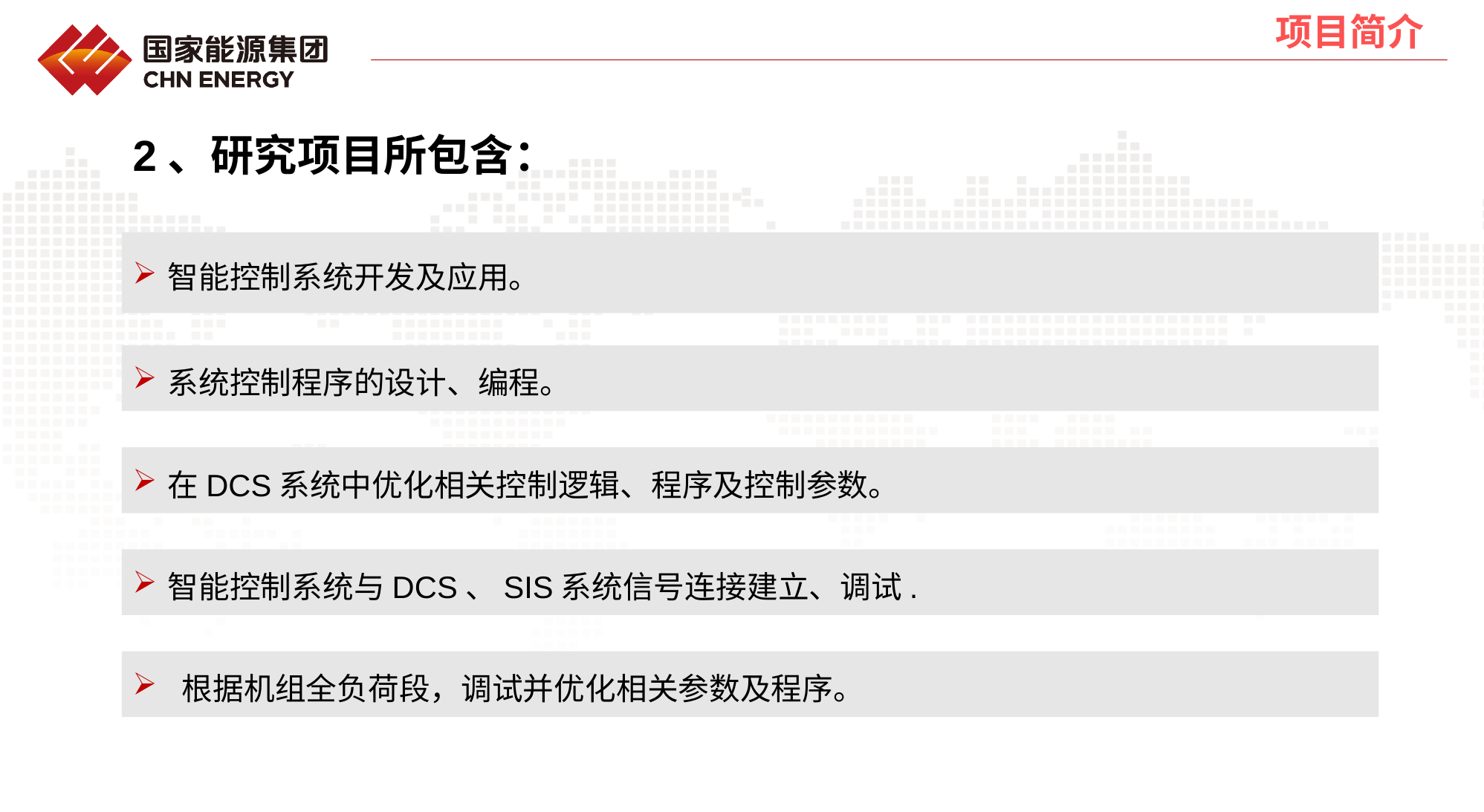

# 项目简介
2、研究项目所包含：
智能控制系统开发及应用。
系统控制程序的设计、编程。
在DCS系统中优化相关控制逻辑、程序及控制参数。
智能控制系统与DCS、SIS系统信号连接建立、调试.
 根据机组全负荷段，调试并优化相关参数及程序。